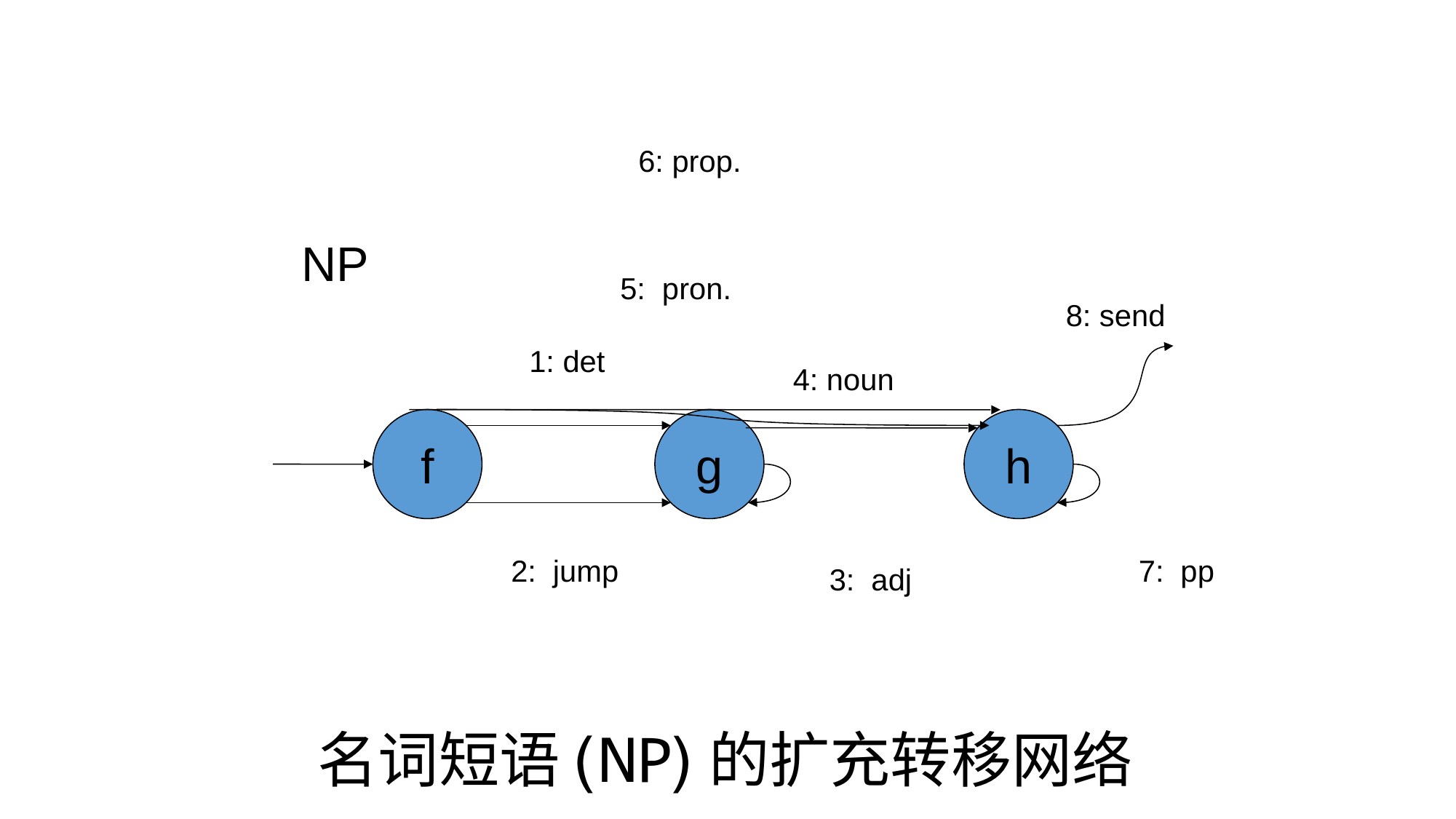

6: prop.
5:  pron.
NP
f

8: send
7:  pp
1: det
2:  jump
4: noun
3:  adj
g
h
名词短语(NP)的扩充转移网络